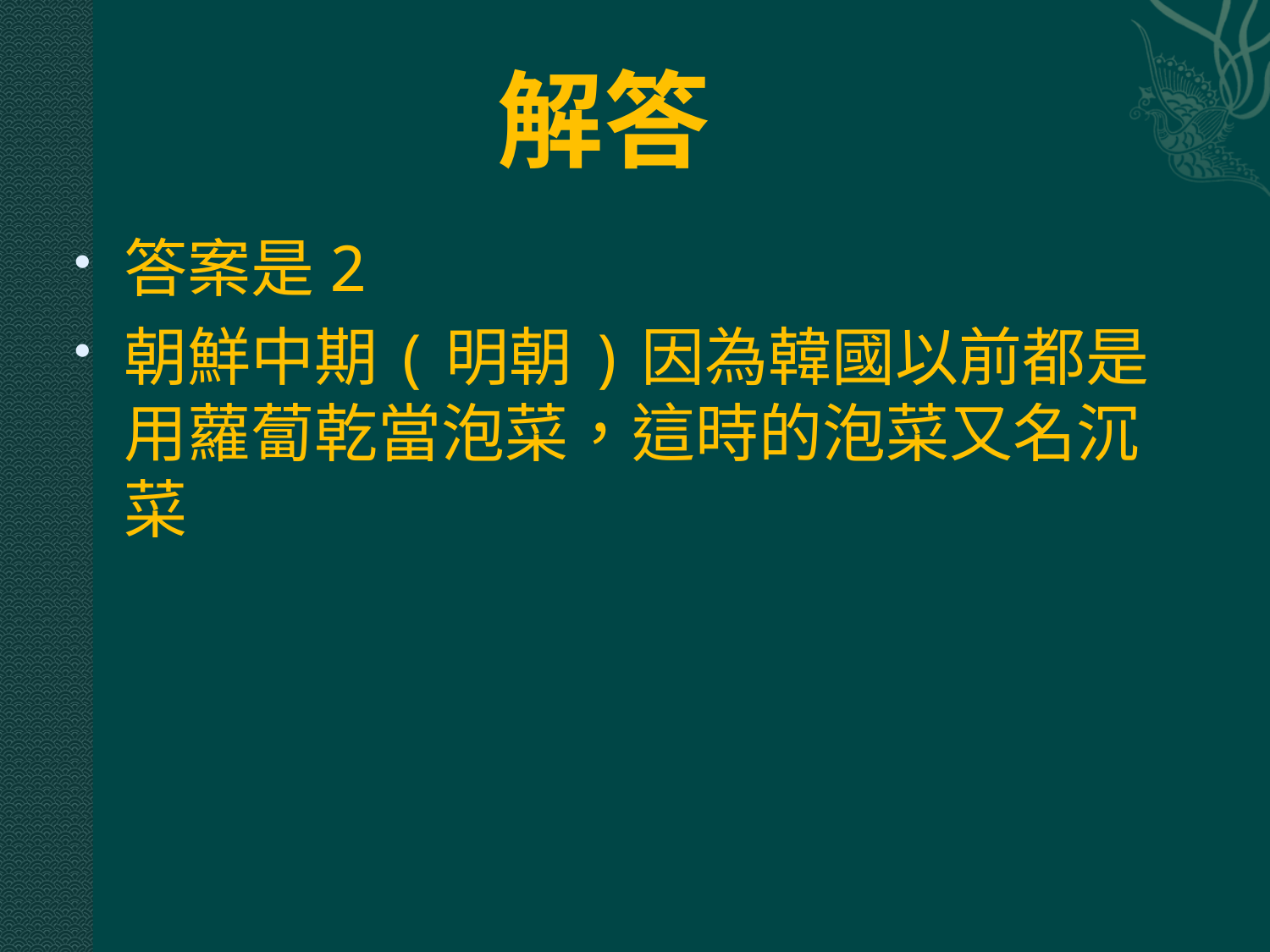

# 解答
答案是2
朝鮮中期(明朝)因為韓國以前都是用蘿蔔乾當泡菜，這時的泡菜又名沉菜